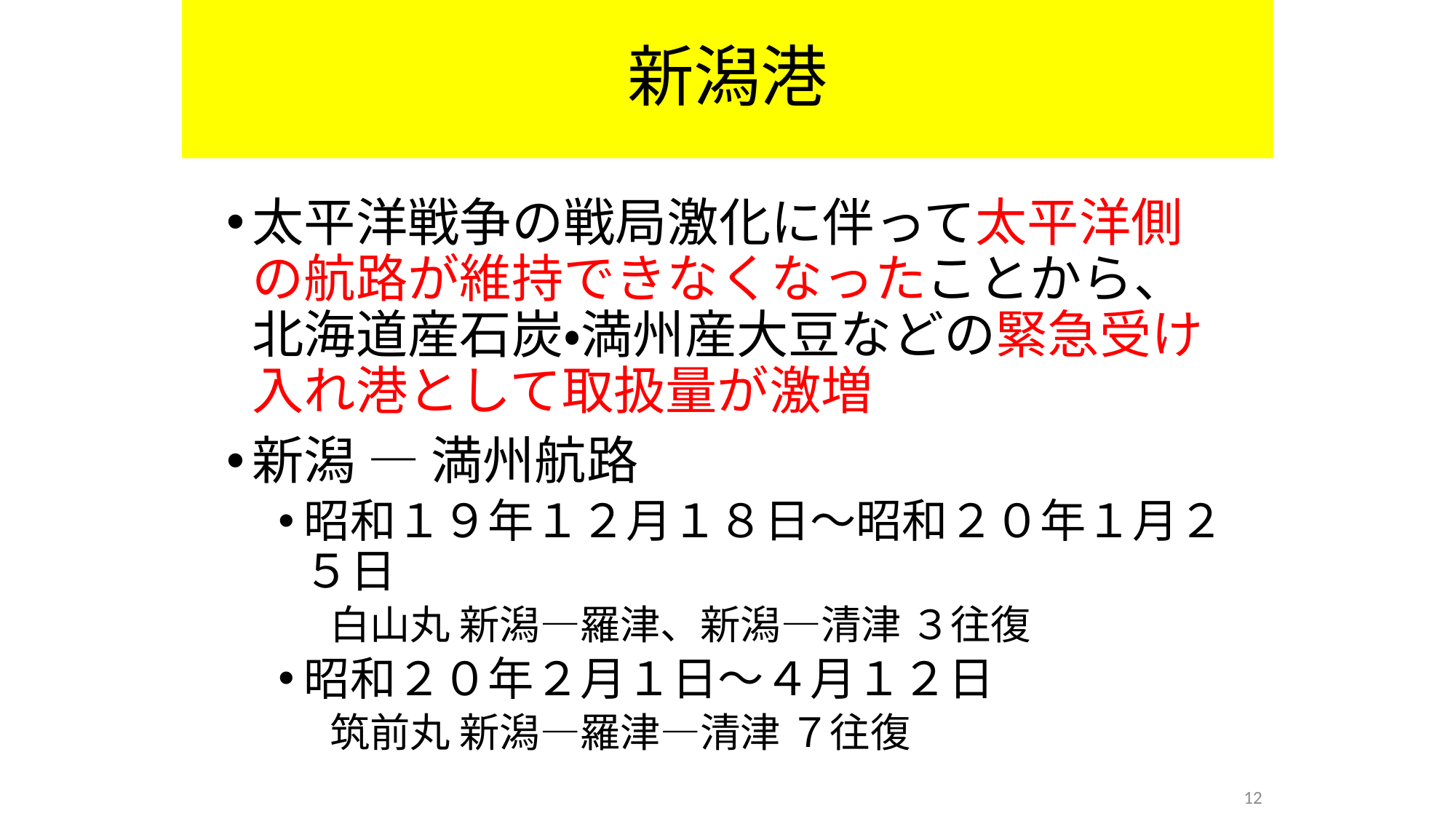

# 新潟港
太平洋戦争の戦局激化に伴って太平洋側の航路が維持できなくなったことから、北海道産石炭・満州産大豆などの緊急受け入れ港として取扱量が激増
新潟 ― 満州航路
昭和１９年１２月１８日～昭和２０年１月２５日
白山丸 新潟―羅津、新潟―清津 ３往復
昭和２０年２月１日～４月１２日
筑前丸 新潟―羅津―清津 ７往復
12